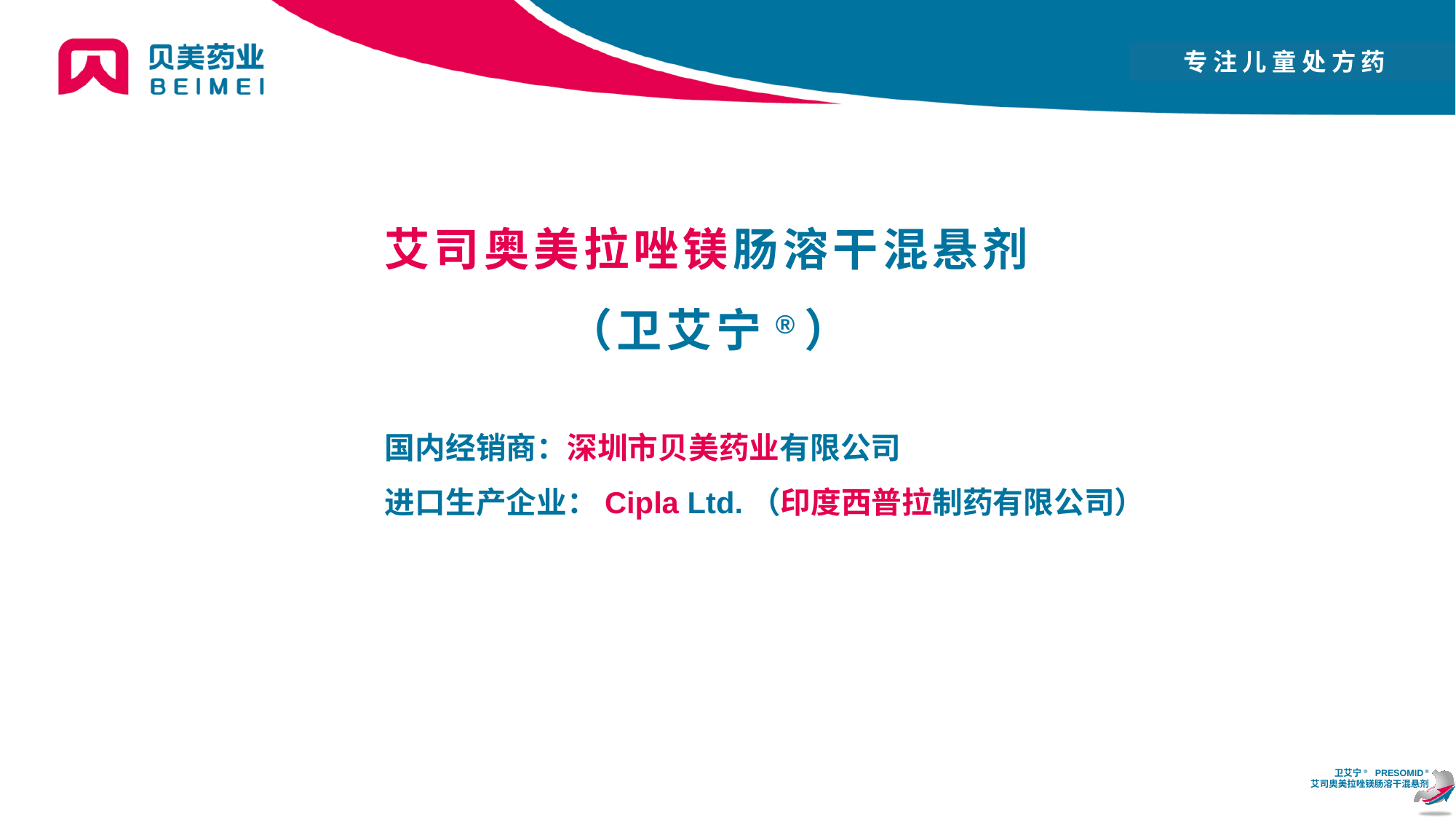

艾司奥美拉唑镁肠溶干混悬剂
（卫艾宁®）
国内经销商：深圳市贝美药业有限公司
进口生产企业：Cipla Ltd.（印度西普拉制药有限公司）
原装进口
FDA获批上市
特殊患者的优选PPI制剂